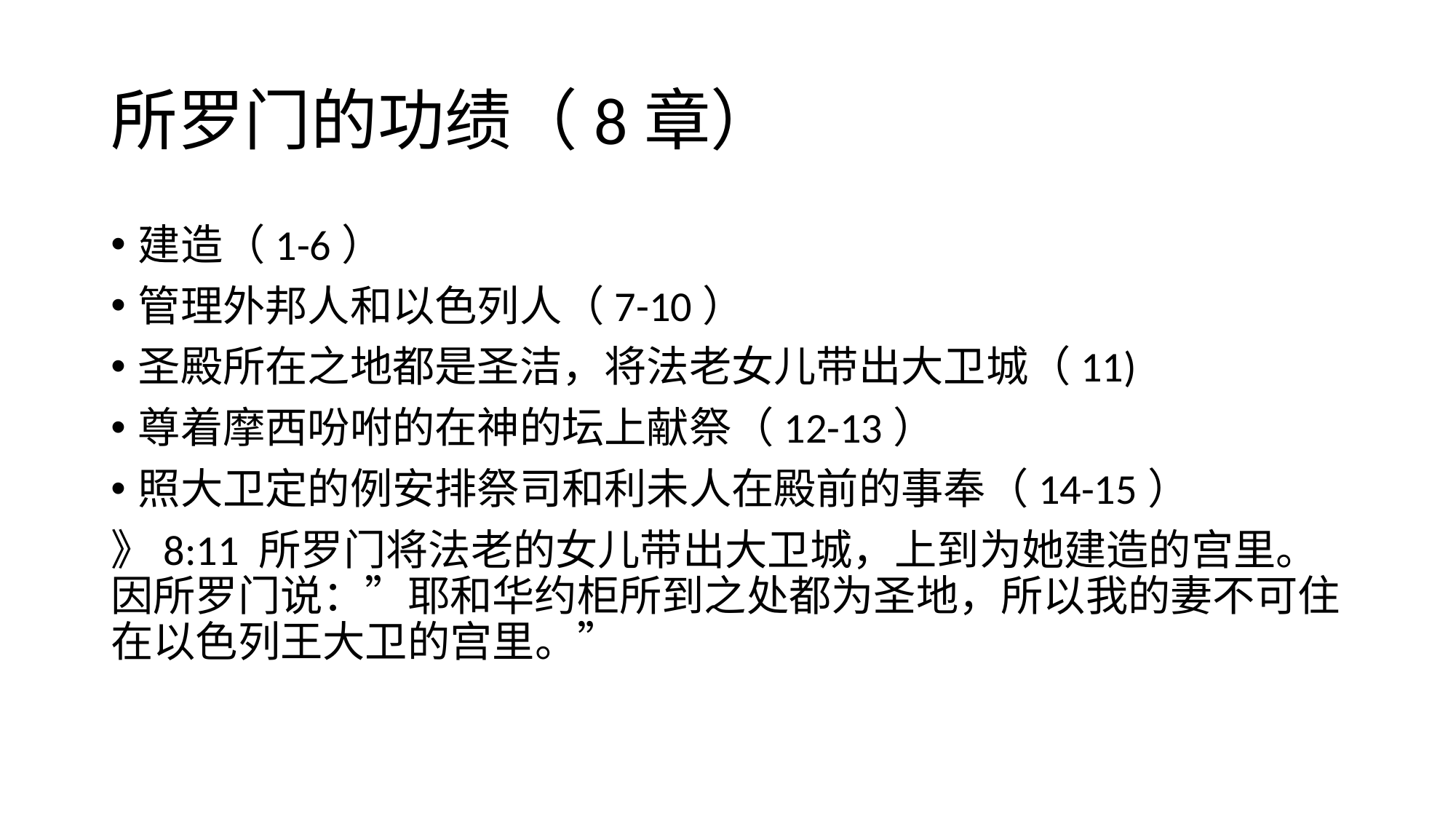

# 所罗门的功绩（8章）
建造（1-6）
管理外邦人和以色列人（7-10）
圣殿所在之地都是圣洁，将法老女儿带出大卫城（11)
尊着摩西吩咐的在神的坛上献祭（12-13）
照大卫定的例安排祭司和利未人在殿前的事奉（14-15）
》8:11 所罗门将法老的女儿带出大卫城，上到为她建造的宫里。因所罗门说：”耶和华约柜所到之处都为圣地，所以我的妻不可住在以色列王大卫的宫里。”